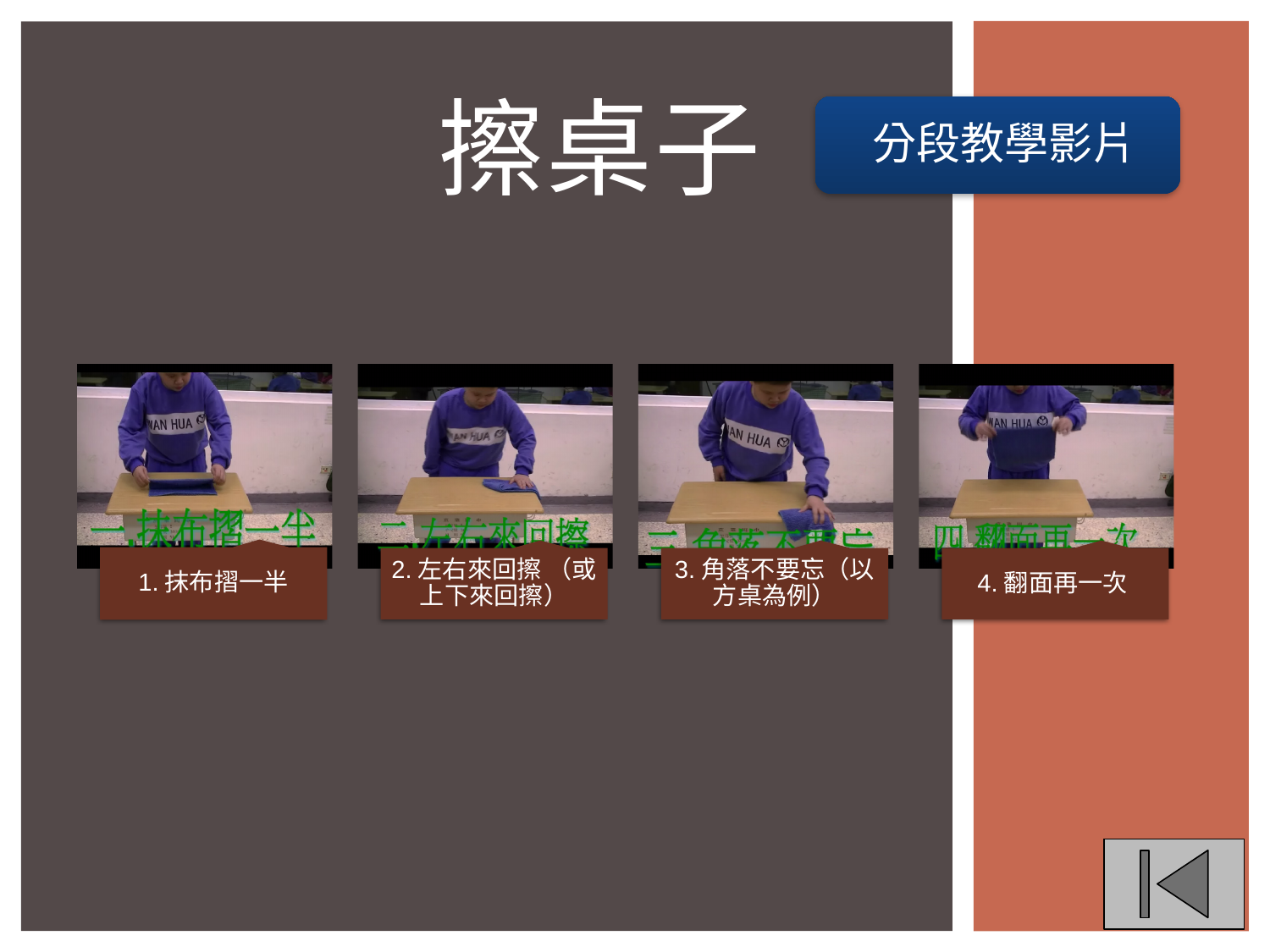

# 擦桌子

分段教學影片
1.抹布摺一半
2.左右來回擦 （或上下來回擦）
3.角落不要忘（以方桌為例）
4.翻面再一次